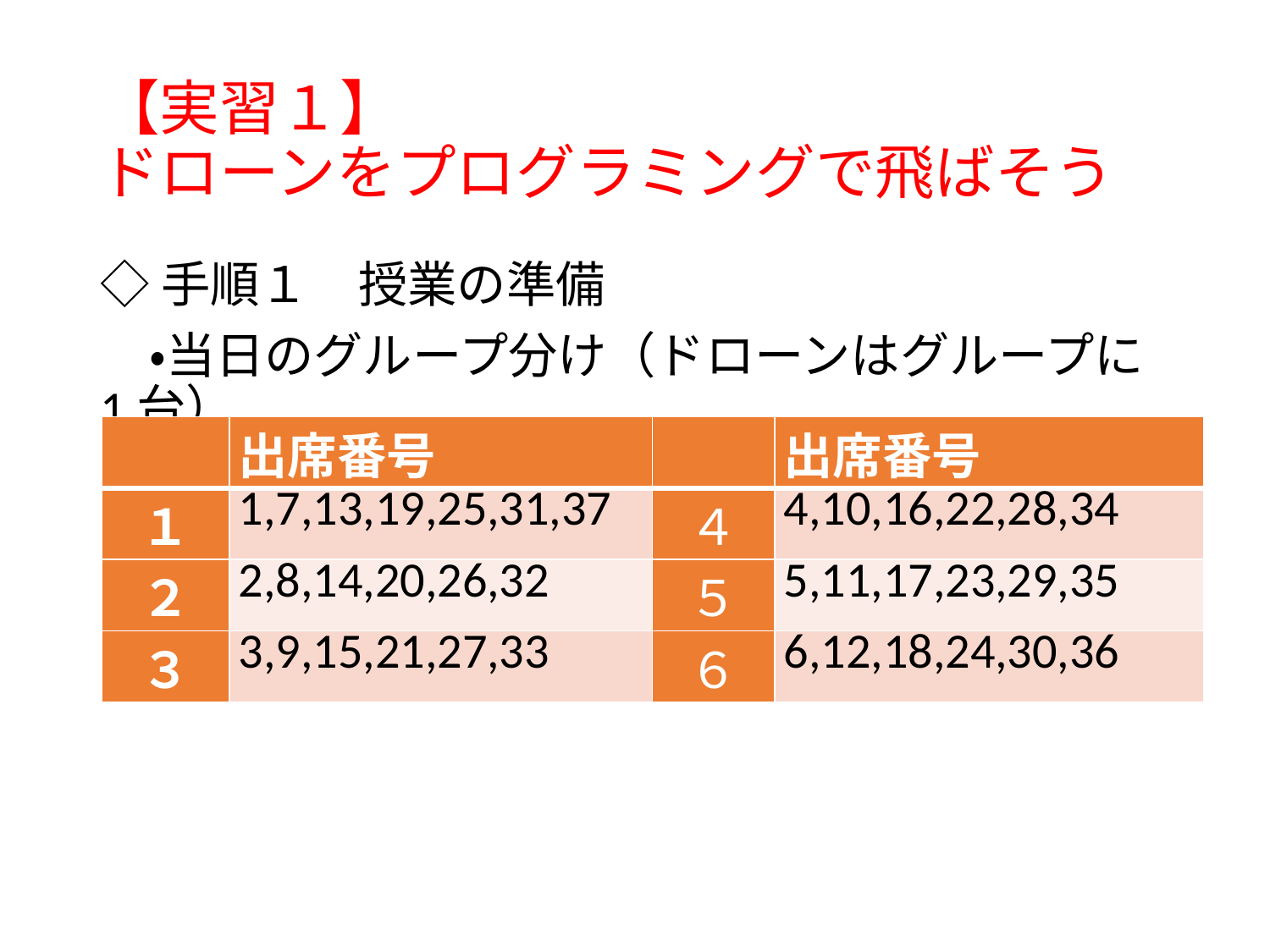

# 【実習１】 ドローンをプログラミングで飛ばそう
◇手順１　授業の準備
　・当日のグループ分け（ドローンはグループに1台）

|  | 出席番号 |  | 出席番号 |
| --- | --- | --- | --- |
| １ | 1,7,13,19,25,31,37 | ４ | 4,10,16,22,28,34 |
| ２ | 2,8,14,20,26,32 | ５ | 5,11,17,23,29,35 |
| ３ | 3,9,15,21,27,33 | ６ | 6,12,18,24,30,36 |